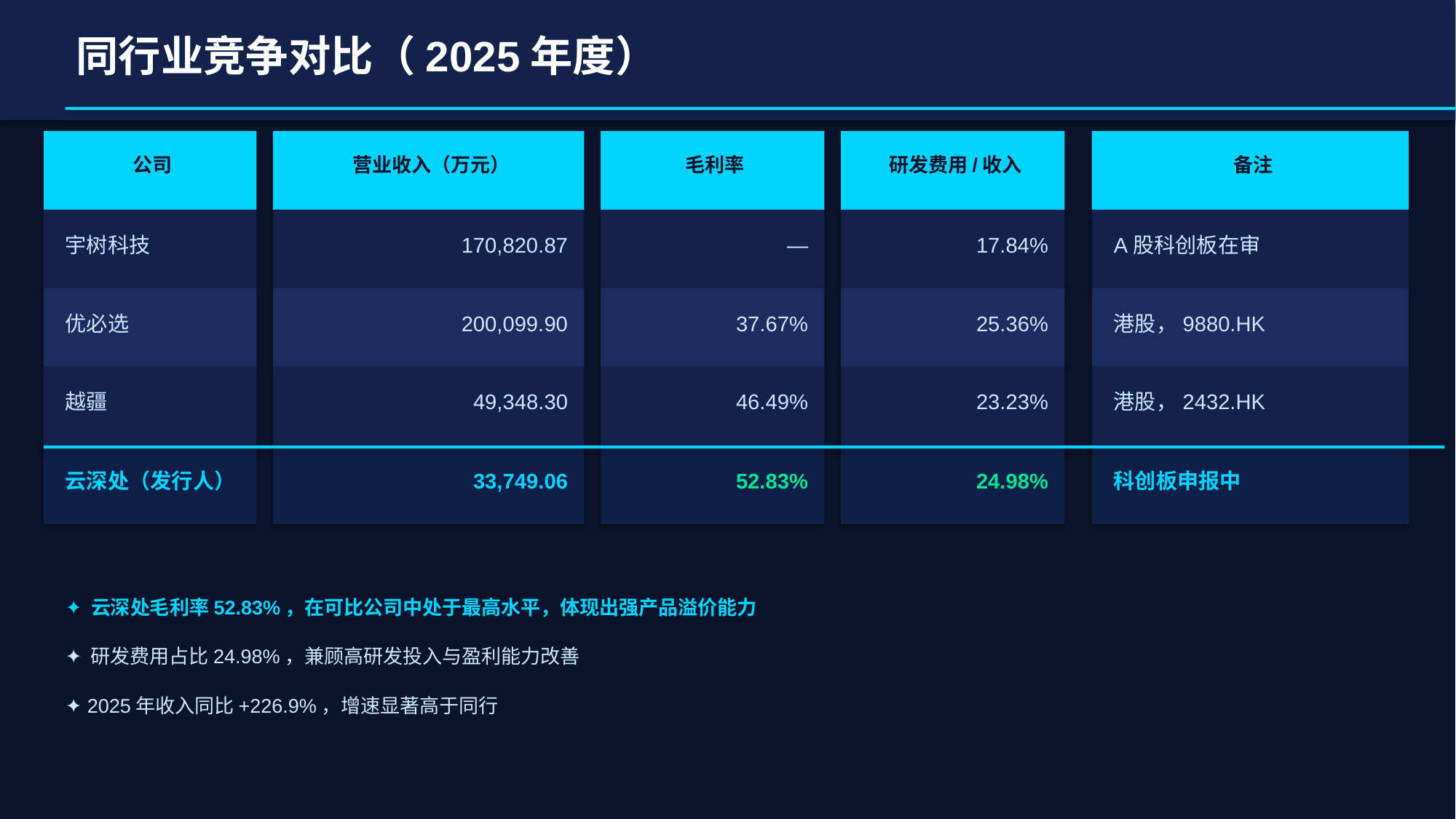

同行业竞争对比（2025年度）

公司
营业收入（万元）
毛利率
研发费用/收入
备注

宇树科技
170,820.87
—
17.84%
A股科创板在审

优必选
200,099.90
37.67%
25.36%
港股，9880.HK

越疆
49,348.30
46.49%
23.23%
港股，2432.HK

云深处（发行人）
33,749.06
52.83%
24.98%
科创板申报中
✦ 云深处毛利率52.83%，在可比公司中处于最高水平，体现出强产品溢价能力
✦ 研发费用占比24.98%，兼顾高研发投入与盈利能力改善
✦ 2025年收入同比+226.9%，增速显著高于同行